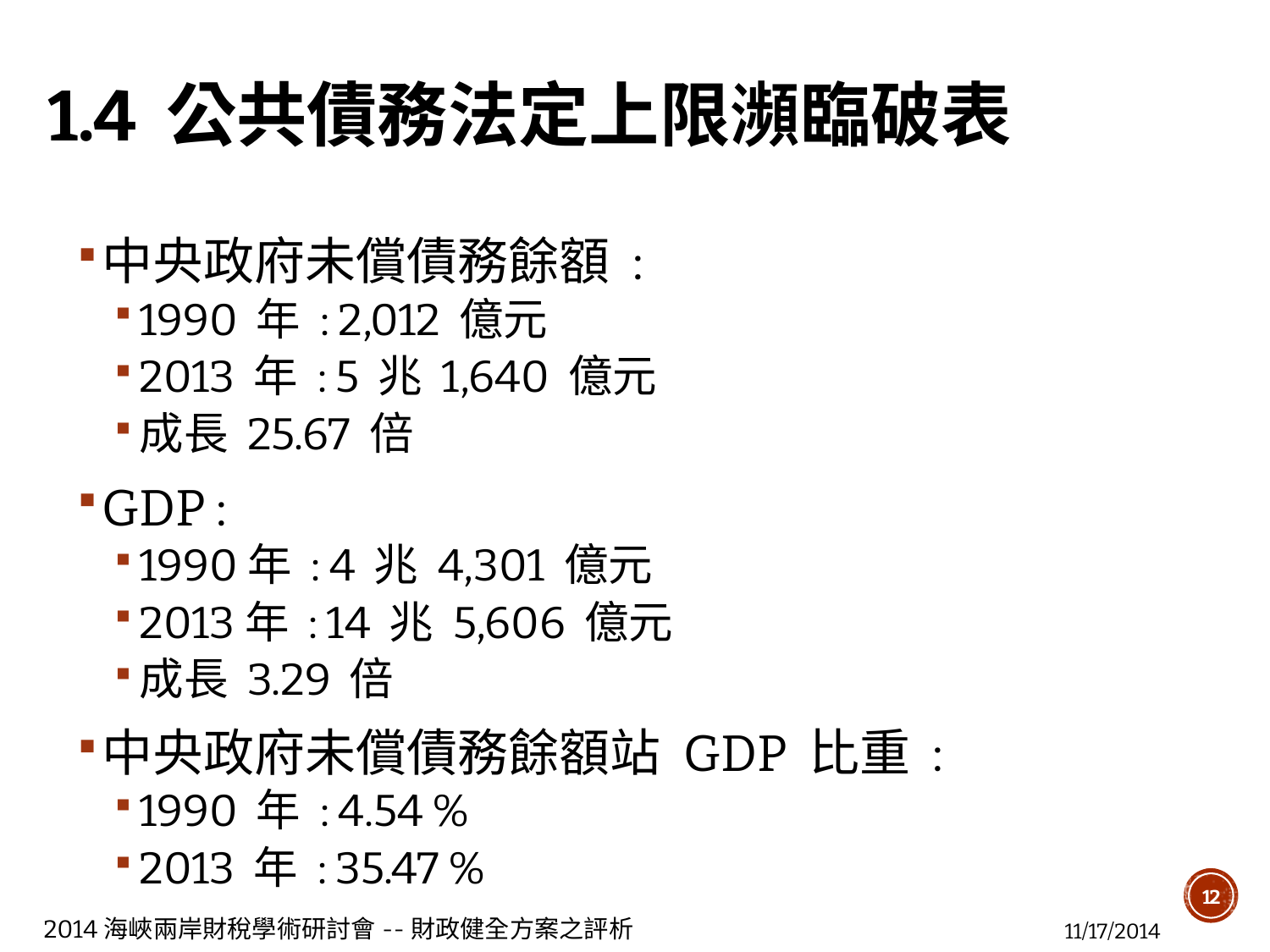

# 1.4 公共債務法定上限瀕臨破表
中央政府未償債務餘額 :
1990 年 : 2,012 億元
2013 年 : 5 兆 1,640 億元
成長 25.67 倍
GDP :
1990年 : 4 兆 4,301 億元
2013年 : 14 兆 5,606 億元
成長 3.29 倍
中央政府未償債務餘額站 GDP 比重 :
1990 年 : 4.54 %
2013 年 : 35.47 %
12
2014海峽兩岸財稅學術研討會--財政健全方案之評析
11/17/2014